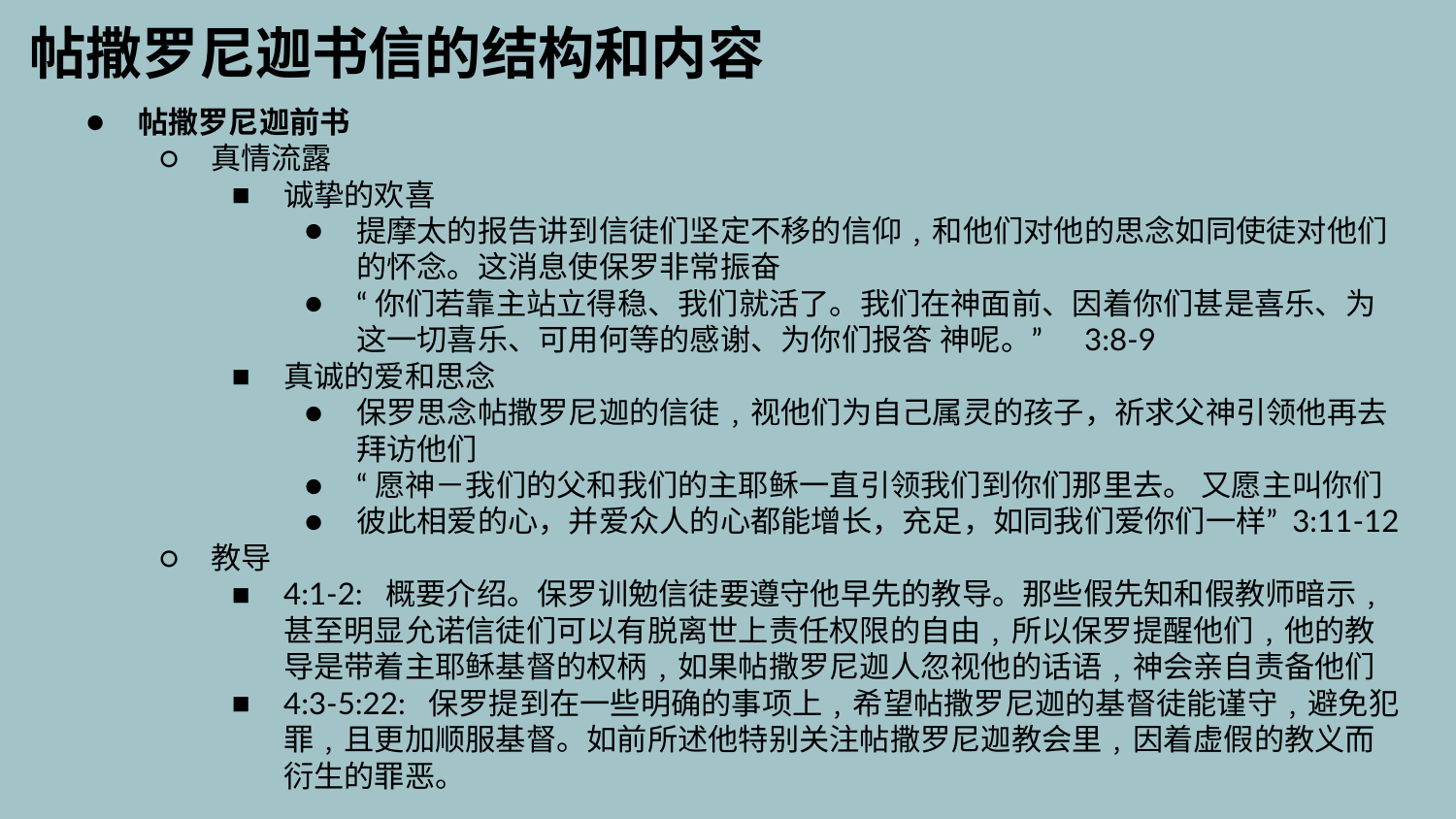

帖撒罗尼迦书信的结构和内容
帖撒罗尼迦前书
真情流露
诚挚的欢喜
提摩太的报告讲到信徒们坚定不移的信仰﹐和他们对他的思念如同使徒对他们的怀念。这消息使保罗非常振奋
“你们若靠主站立得稳、我们就活了。我们在神面前、因着你们甚是喜乐、为这一切喜乐、可用何等的感谢、为你们报答 神呢。”	3:8-9
真诚的爱和思念
保罗思念帖撒罗尼迦的信徒﹐视他们为自己属灵的孩子，祈求父神引领他再去拜访他们
“愿神－我们的父和我们的主耶稣一直引领我们到你们那里去。 又愿主叫你们
彼此相爱的心，并爱众人的心都能增长，充足，如同我们爱你们一样” 3:11-12
教导
4:1-2:  概要介绍。保罗训勉信徒要遵守他早先的教导。那些假先知和假教师暗示﹐甚至明显允诺信徒们可以有脱离世上责任权限的自由﹐所以保罗提醒他们﹐他的教导是带着主耶稣基督的权柄﹐如果帖撒罗尼迦人忽视他的话语﹐神会亲自责备他们
4:3-5:22:  保罗提到在一些明确的事项上﹐希望帖撒罗尼迦的基督徒能谨守﹐避免犯罪﹐且更加顺服基督。如前所述他特别关注帖撒罗尼迦教会里﹐因着虚假的教义而衍生的罪恶。